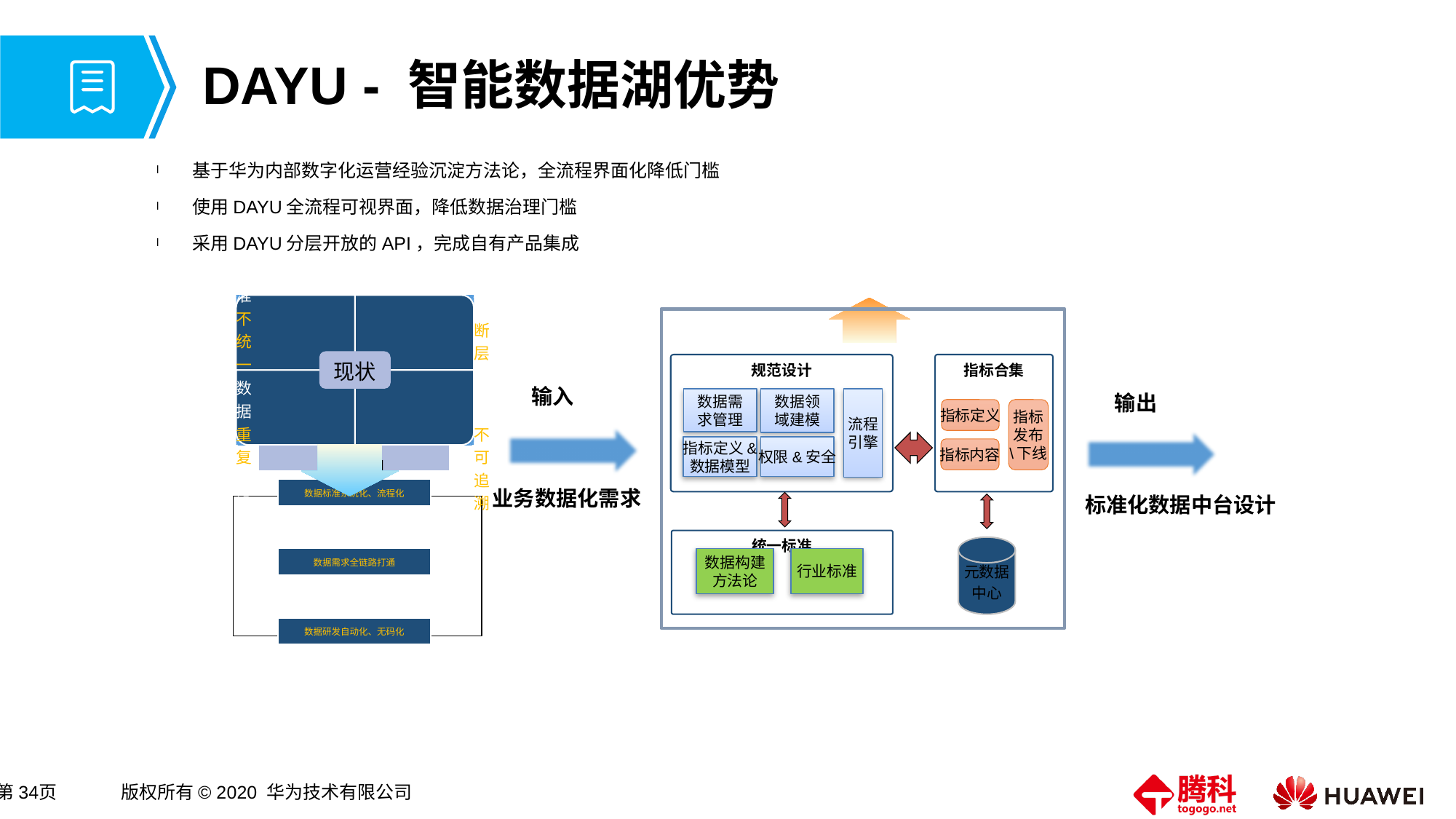

# DAYU - 智能数据湖优势
基于华为内部数字化运营经验沉淀方法论，全流程界面化降低门槛
使用DAYU全流程可视界面，降低数据治理门槛
采用DAYU分层开放的API，完成自有产品集成
现状
数据重复建设

规范设计
指标合集
数据需
求管理
流程
引擎
数据领
域建模
指标
发布
\下线
指标定义

指标定义&
数据模型
权限&安全
指标内容

统一标准
元数据
中心
数据构建
方法论
行业标准
       输入

业务数据化需求
     输出

标准化数据中台设计

目标
数据标准系统化、流程化
数据需求全链路打通
数据研发自动化、无码化